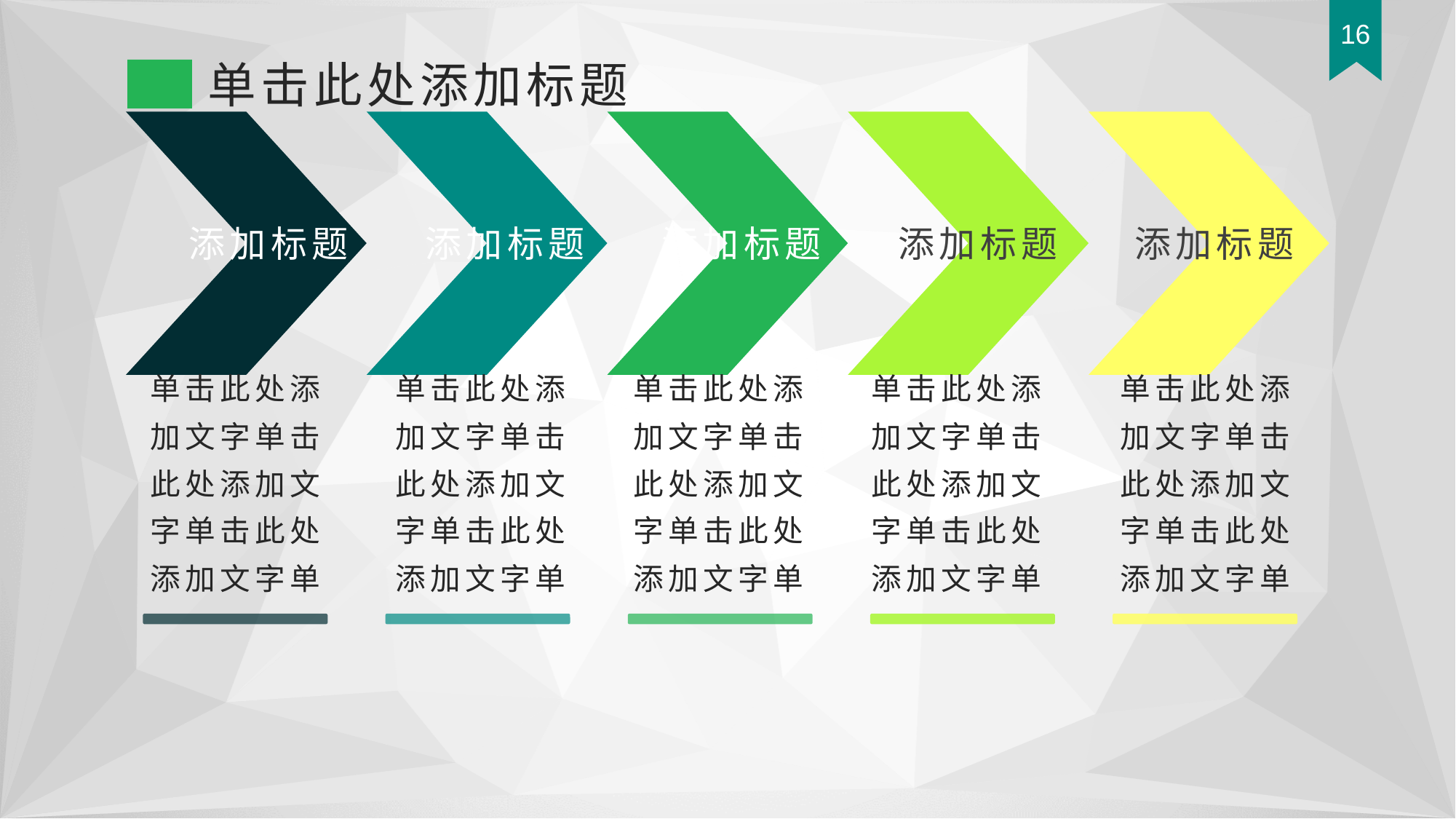

16
单击此处添加标题

添加标题
添加标题
添加标题
添加标题
添加标题
单击此处添加文字单击此处添加文字单击此处添加文字单
单击此处添加文字单击此处添加文字单击此处添加文字单
单击此处添加文字单击此处添加文字单击此处添加文字单
单击此处添加文字单击此处添加文字单击此处添加文字单
单击此处添加文字单击此处添加文字单击此处添加文字单